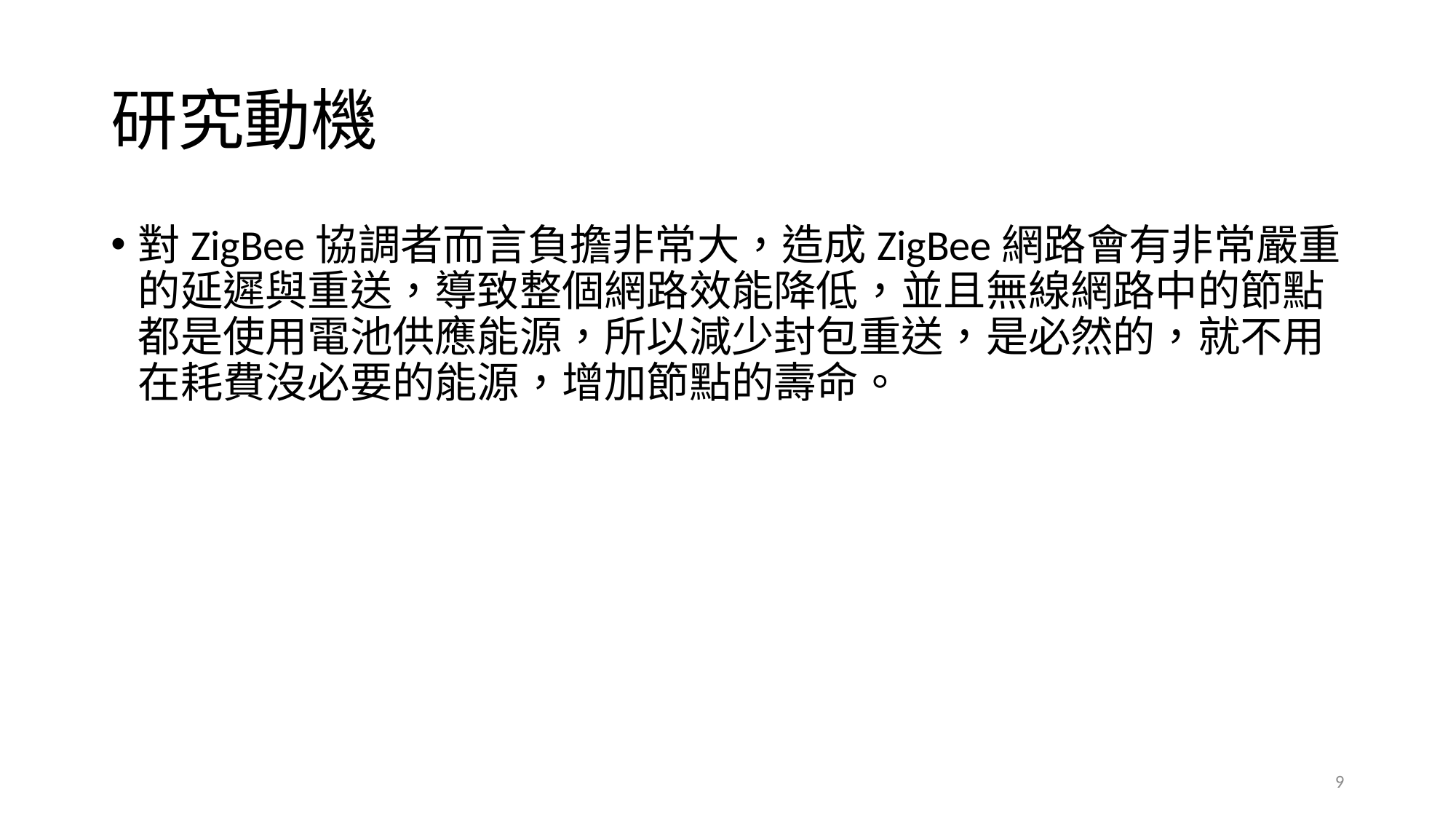

# 研究動機
對ZigBee協調者而言負擔非常大，造成ZigBee網路會有非常嚴重的延遲與重送，導致整個網路效能降低，並且無線網路中的節點都是使用電池供應能源，所以減少封包重送，是必然的，就不用在耗費沒必要的能源，增加節點的壽命。
9